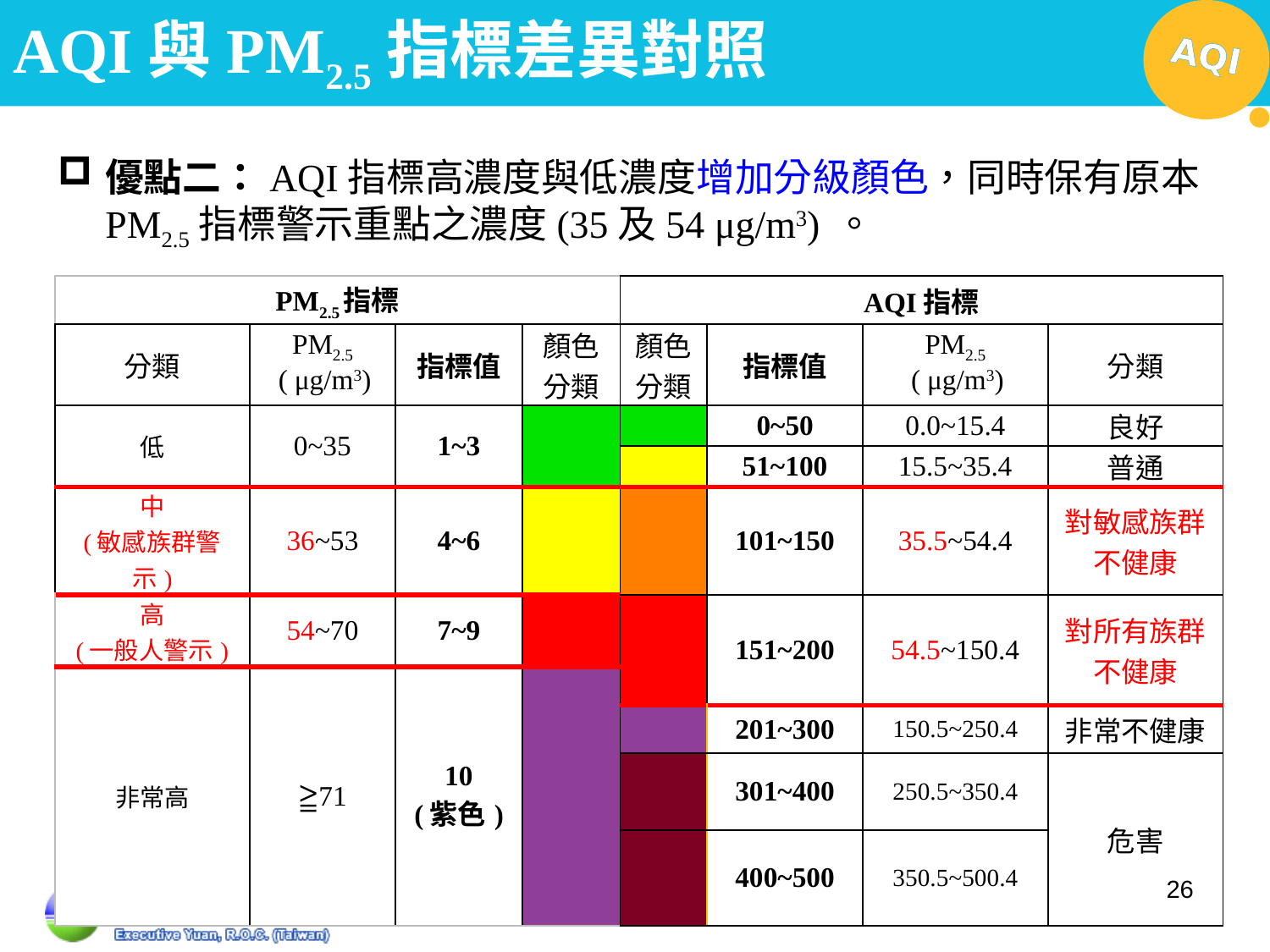

# AQI與PM2.5指標差異對照
優點二：AQI指標高濃度與低濃度增加分級顏色，同時保有原本PM2.5指標警示重點之濃度(35及54 μg/m3) 。

| PM2.5指標 |  |  |  | AQI指標 |  |  |  |
| --- | --- | --- | --- | --- | --- | --- | --- |
| 分類 | PM2.5 ( μg/m3) | 指標值 | 顏色 分類 | 顏色 分類 | 指標值 | PM2.5 ( μg/m3) | 分類 |
| 低 | 0~35 | 1~3 |  |  | 0~50 | 0.0~15.4 | 良好 |
|  |  |  |  |  | 51~100 | 15.5~35.4 | 普通 |
| 中 (敏感族群警示) | 36~53 | 4~6 |  |  | 101~150 | 35.5~54.4 | 對敏感族群不健康 |
| 高 (一般人警示) | 54~70 | 7~9 |  |  | 151~200 | 54.5~150.4 | 對所有族群不健康 |
| 非常高 | ≧71 | 10 (紫色) |  |  |  |  |  |
|  |  |  |  |  | 201~300 | 150.5~250.4 | 非常不健康 |
|  |  |  |  |  | 301~400 | 250.5~350.4 | 危害 |
|  |  |  |  |  | 400~500 | 350.5~500.4 |  |
26